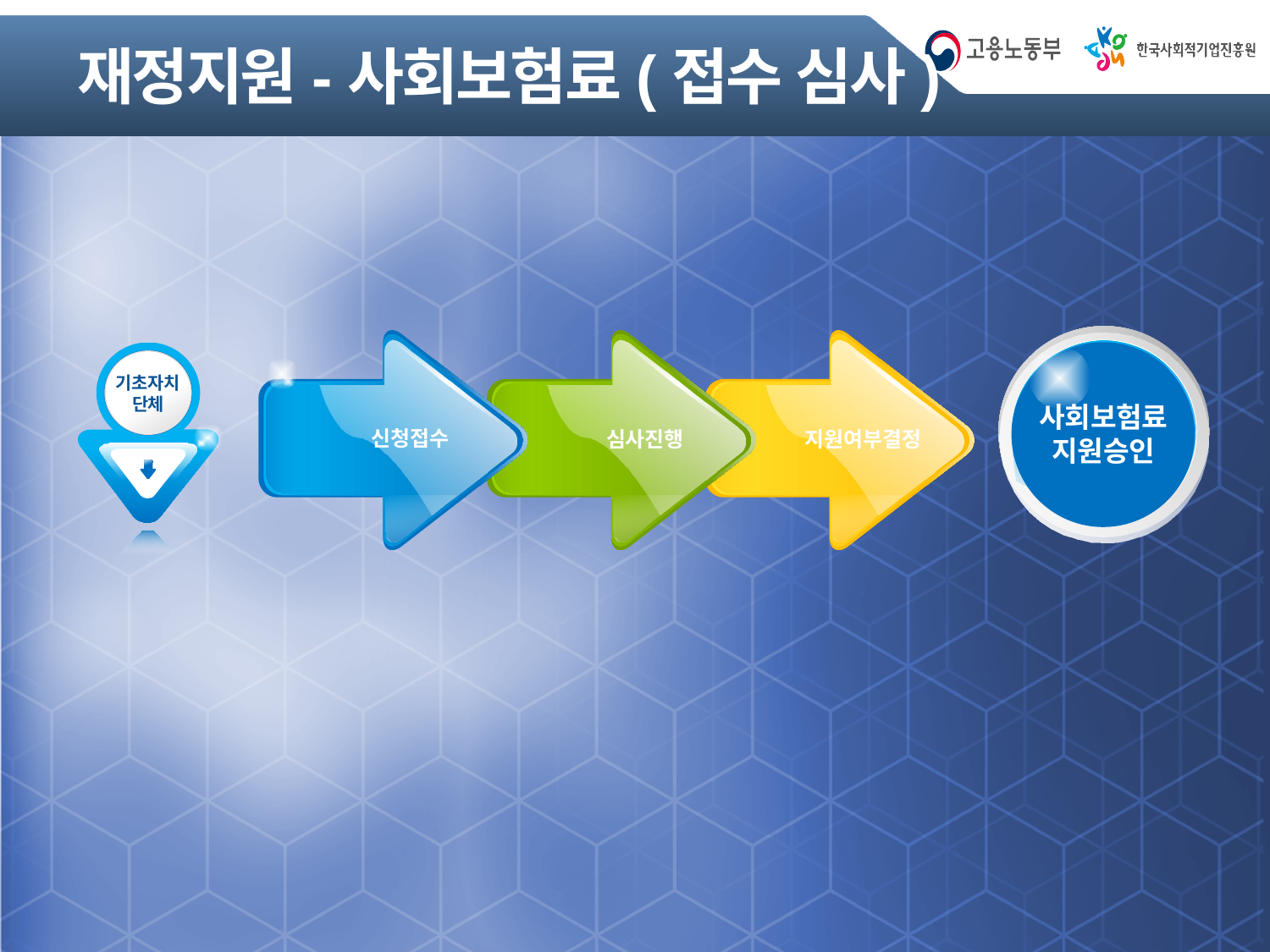

# 재정지원-사회보험료(접수 심사)

신청접수

심사진행

지원여부결정

사회보험료지원승인

기초자치
단체